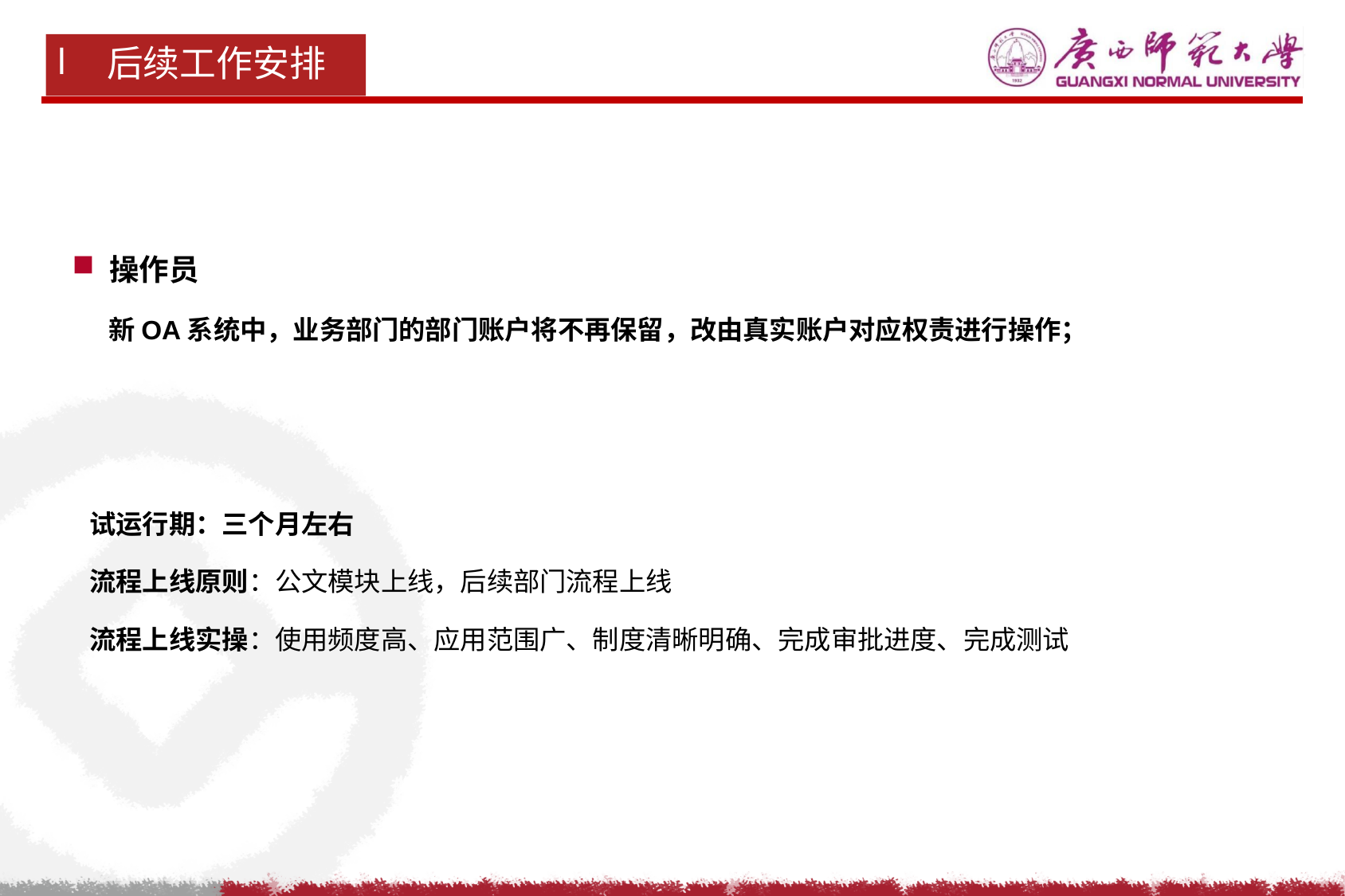

后续工作安排
操作员
     新OA系统中，业务部门的部门账户将不再保留，改由真实账户对应权责进行操作；

     试运行期：三个月左右
     流程上线原则：公文模块上线，后续部门流程上线
     流程上线实操：使用频度高、应用范围广、制度清晰明确、完成审批进度、完成测试